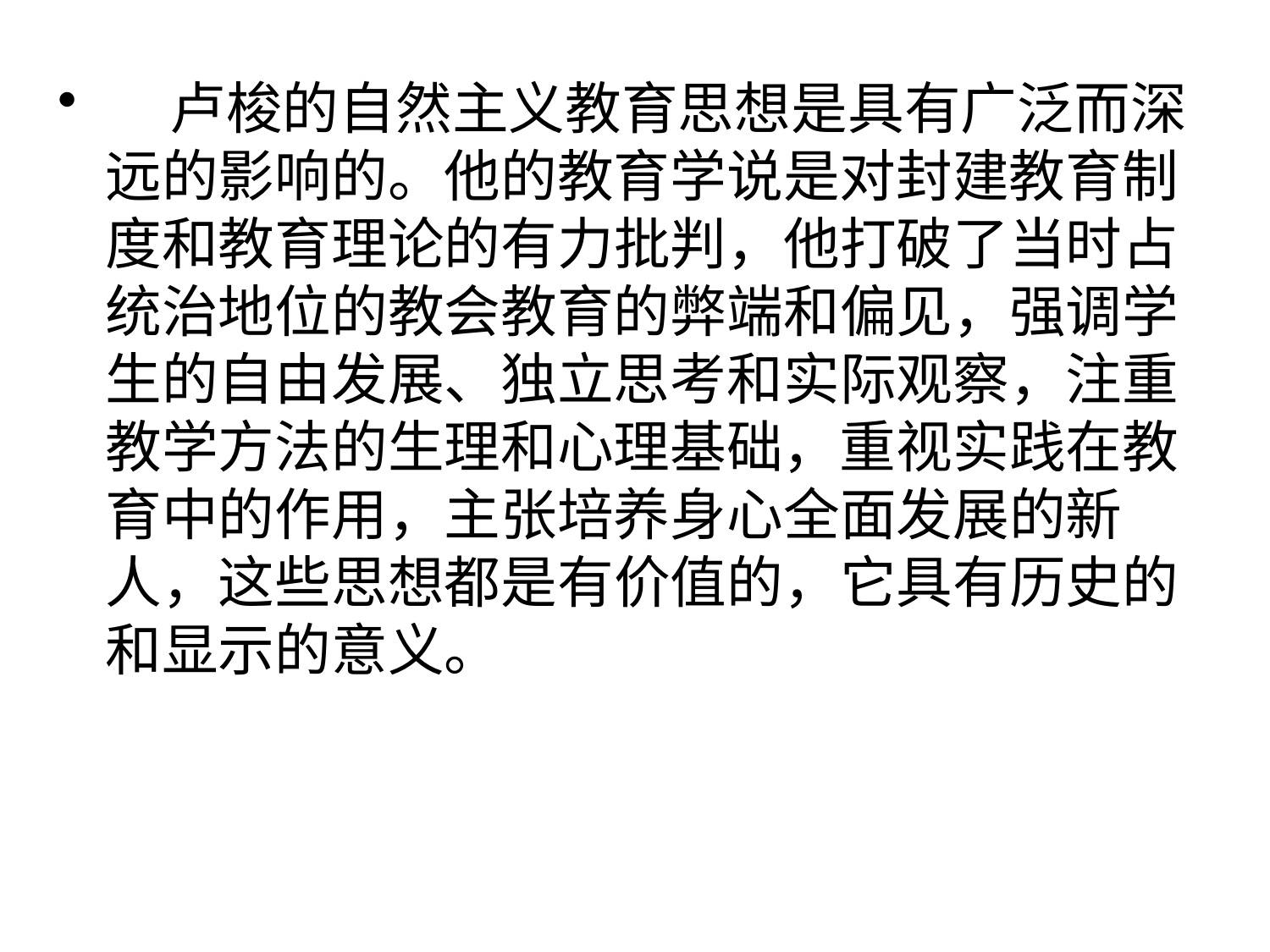

#
    卢梭的自然主义教育思想是具有广泛而深远的影响的。他的教育学说是对封建教育制度和教育理论的有力批判，他打破了当时占统治地位的教会教育的弊端和偏见，强调学生的自由发展、独立思考和实际观察，注重教学方法的生理和心理基础，重视实践在教育中的作用，主张培养身心全面发展的新人，这些思想都是有价值的，它具有历史的和显示的意义。